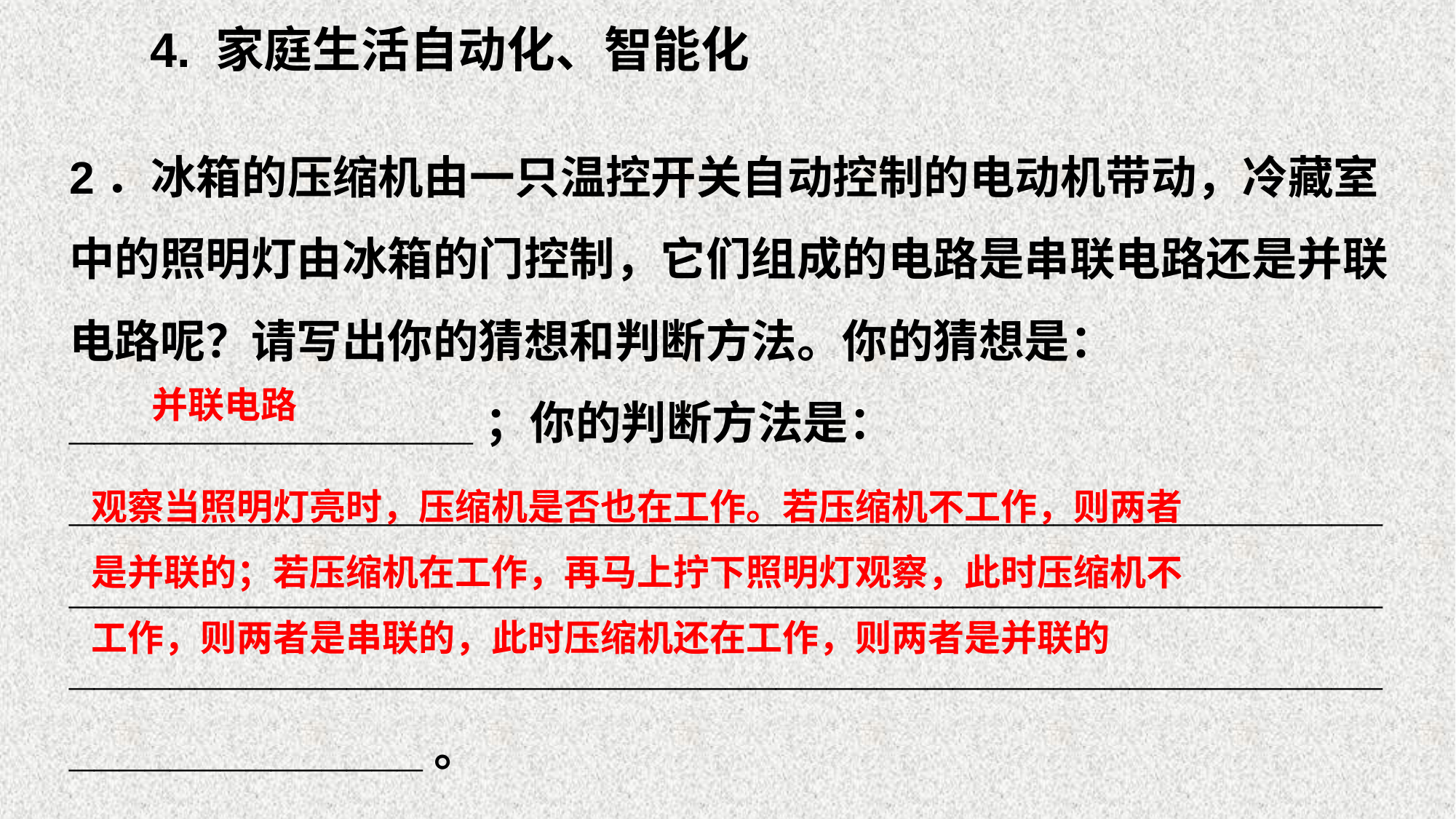

4. 家庭生活自动化、智能化
2．冰箱的压缩机由一只温控开关自动控制的电动机带动，冷藏室中的照明灯由冰箱的门控制，它们组成的电路是串联电路还是并联电路呢？请写出你的猜想和判断方法。你的猜想是：________________；你的判断方法是：__________________________________________________________________________________________________________________________________________________________________________。
并联电路
观察当照明灯亮时，压缩机是否也在工作。若压缩机不工作，则两者是并联的；若压缩机在工作，再马上拧下照明灯观察，此时压缩机不工作，则两者是串联的，此时压缩机还在工作，则两者是并联的